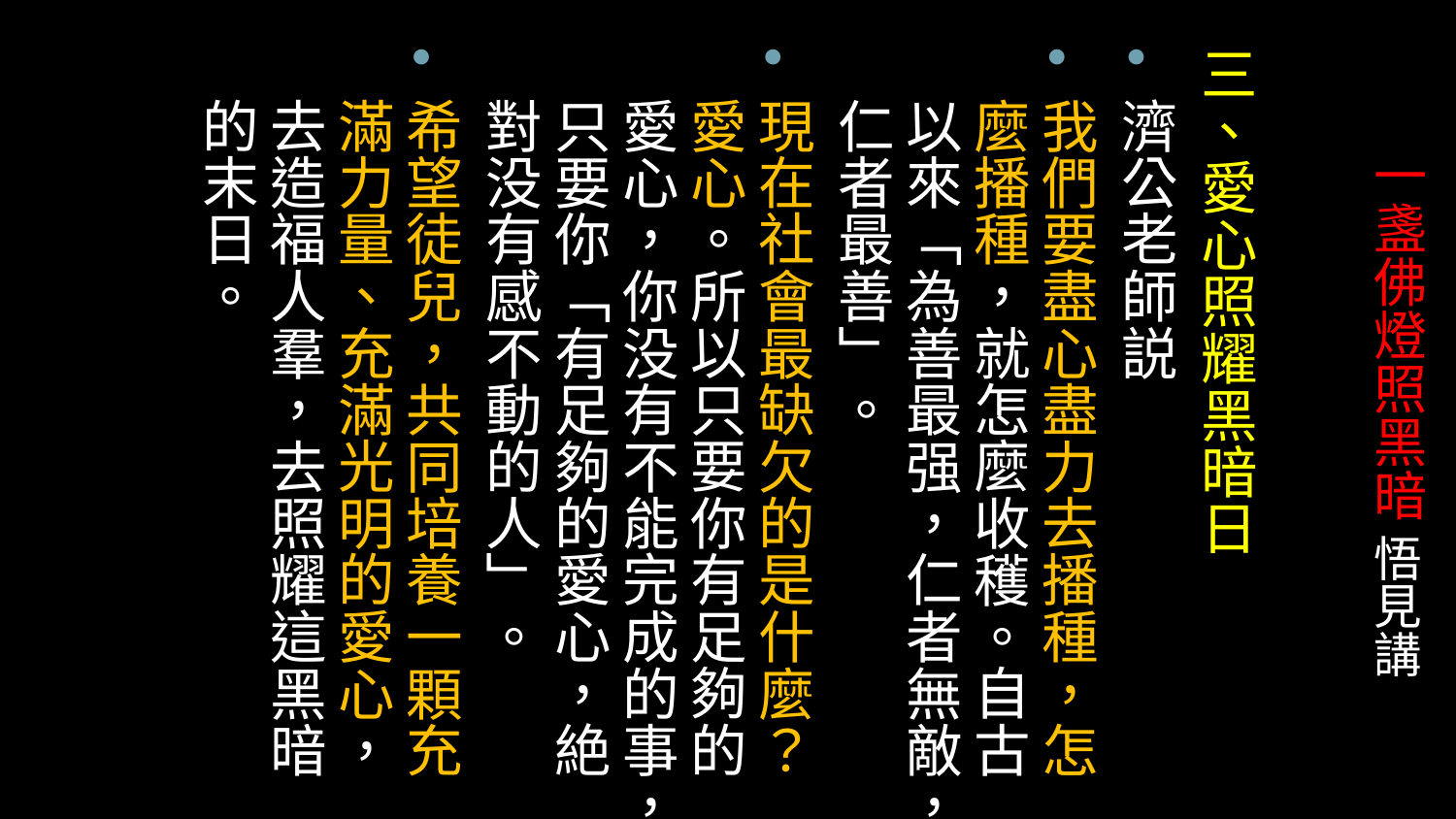

三、愛心照耀黑暗日
濟公老師説
我們要盡心盡力去播種，怎麼播種，就怎麼收穫。自古以來「為善最强，仁者無敵，仁者最善」。
現在社會最缺欠的是什麼？愛心。所以只要你有足夠的愛心，你没有不能完成的事，只要你「有足夠的愛心，絶對没有感不動的人」。
希望徒兒，共同培養一顆充滿力量、充滿光明的愛心，去造福人羣，去照耀這黑暗的末日。

# 一盞佛燈照黑暗 悟見講